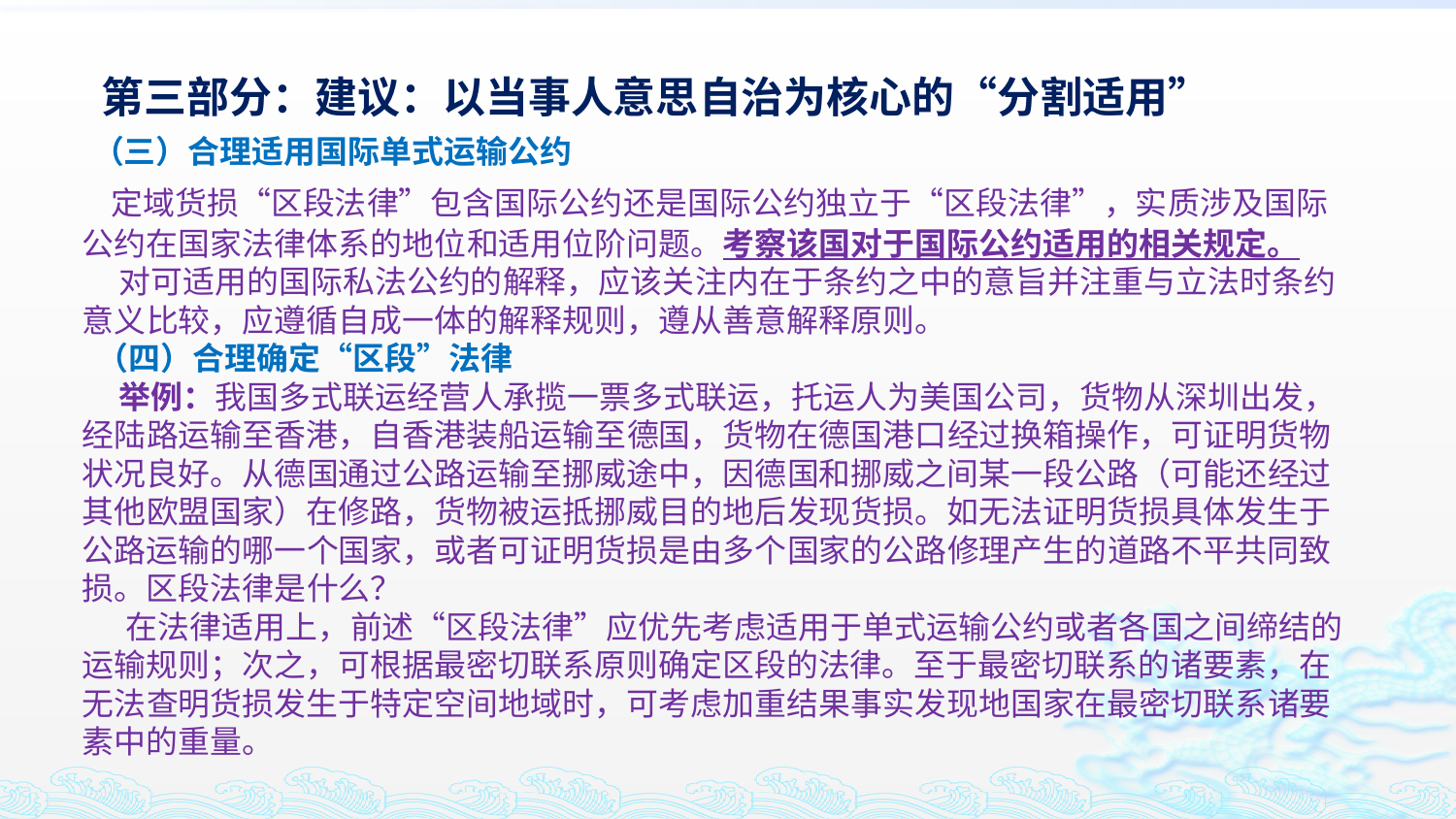

第三部分：建议：以当事人意思自治为核心的“分割适用”
 （三）合理适用国际单式运输公约
   定域货损“区段法律”包含国际公约还是国际公约独立于“区段法律”，实质涉及国际公约在国家法律体系的地位和适用位阶问题。考察该国对于国际公约适用的相关规定。
     对可适用的国际私法公约的解释，应该关注内在于条约之中的意旨并注重与立法时条约意义比较，应遵循自成一体的解释规则，遵从善意解释原则。
  （四）合理确定“区段”法律
     举例：我国多式联运经营人承揽一票多式联运，托运人为美国公司，货物从深圳出发，经陆路运输至香港，自香港装船运输至德国，货物在德国港口经过换箱操作，可证明货物状况良好。从德国通过公路运输至挪威途中，因德国和挪威之间某一段公路（可能还经过其他欧盟国家）在修路，货物被运抵挪威目的地后发现货损。如无法证明货损具体发生于公路运输的哪一个国家，或者可证明货损是由多个国家的公路修理产生的道路不平共同致损。区段法律是什么？
      在法律适用上，前述“区段法律”应优先考虑适用于单式运输公约或者各国之间缔结的运输规则；次之，可根据最密切联系原则确定区段的法律。至于最密切联系的诸要素，在无法查明货损发生于特定空间地域时，可考虑加重结果事实发现地国家在最密切联系诸要素中的重量。